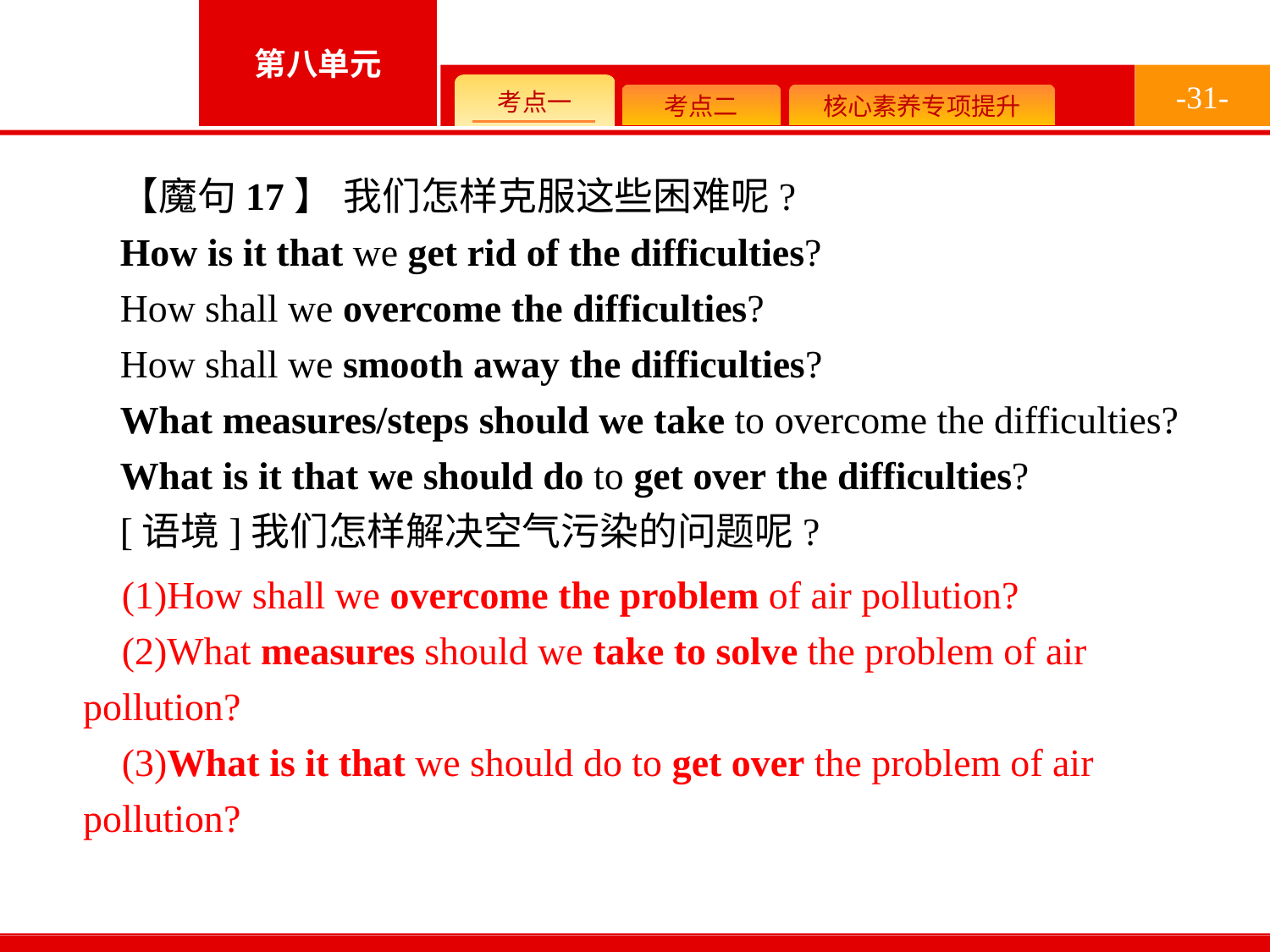

-31-
【魔句17】 我们怎样克服这些困难呢?
How is it that we get rid of the difficulties?
How shall we overcome the difficulties?
How shall we smooth away the difficulties?
What measures/steps should we take to overcome the difficulties?
What is it that we should do to get over the difficulties?
[语境]我们怎样解决空气污染的问题呢?
(1)How shall we overcome the problem of air pollution?
(2)What measures should we take to solve the problem of air pollution?
(3)What is it that we should do to get over the problem of air pollution?